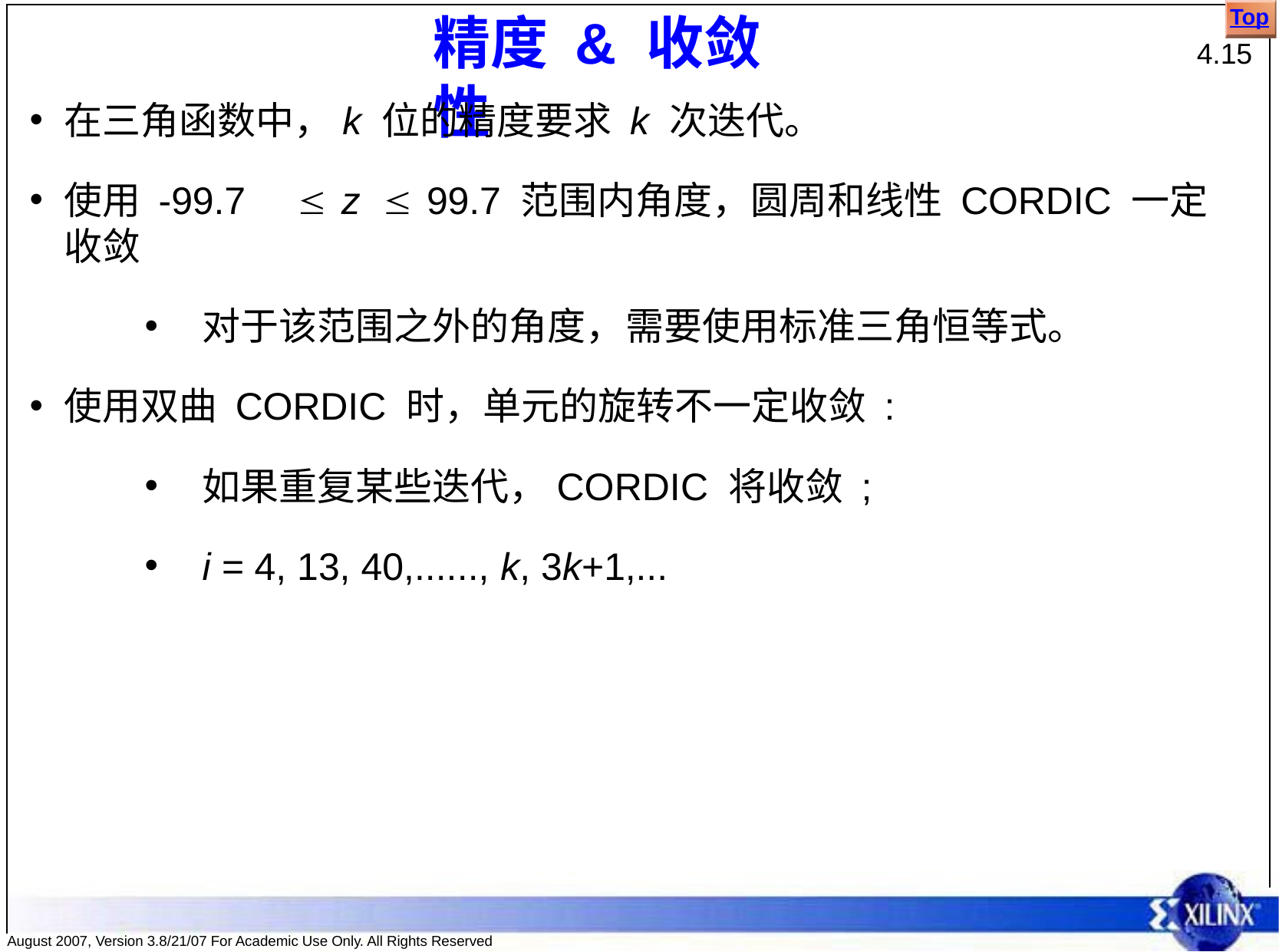

Top
# 精度 & 收敛性
4.15
在三角函数中，k 位的精度要求 k 次迭代。
使用 -99.7	≤	z	≤	99.7 范围内角度，圆周和线性 CORDIC 一定收敛
对于该范围之外的角度，需要使用标准三角恒等式。
使用双曲 CORDIC 时，单元的旋转不一定收敛 :
如果重复某些迭代，CORDIC 将收敛 ;
i = 4, 13, 40,......, k, 3k+1,...
August 2007, Version 3.8/21/07 For Academic Use Only. All Rights Reserved